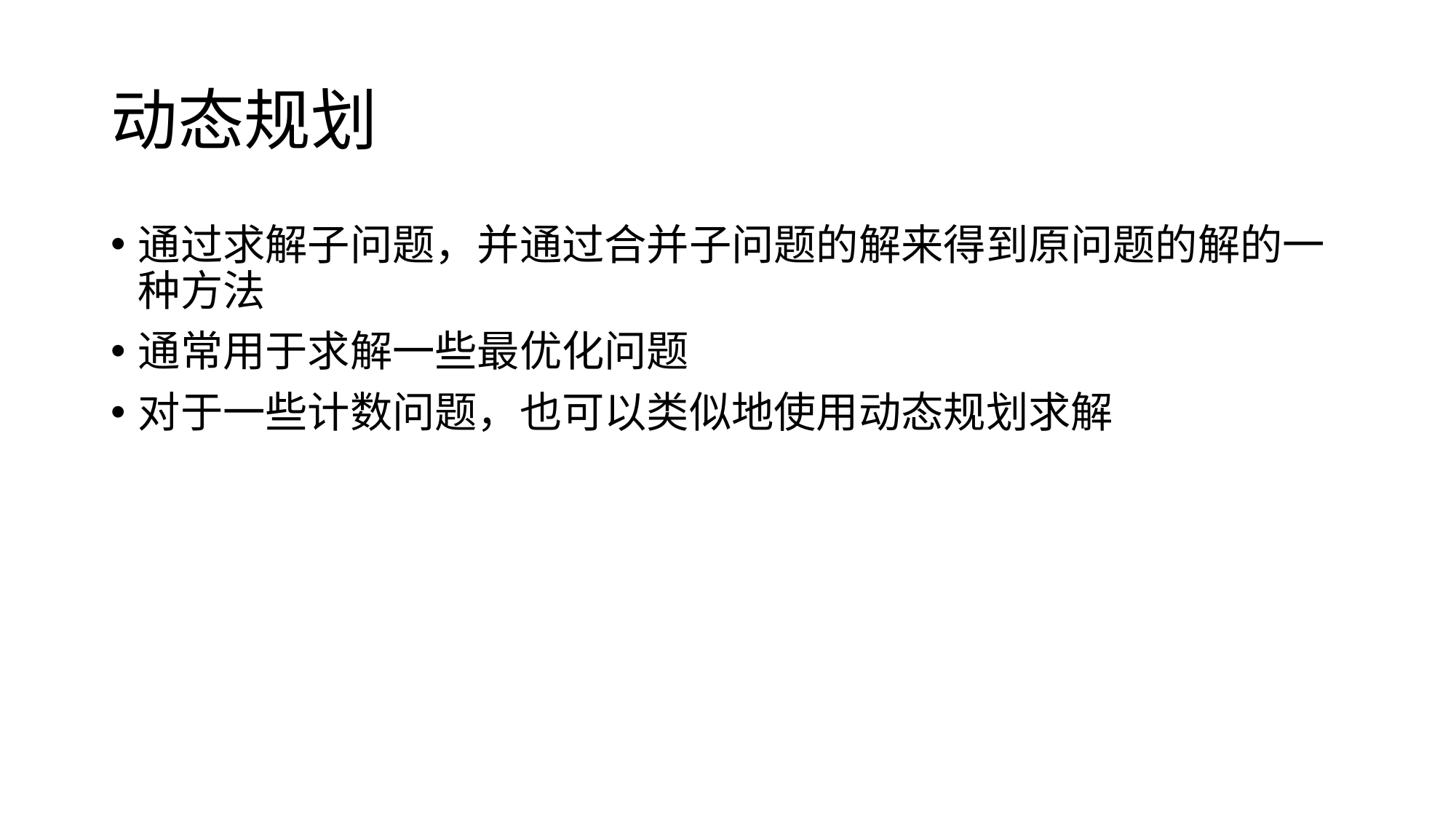

# 动态规划
通过求解子问题，并通过合并子问题的解来得到原问题的解的一种方法
通常用于求解一些最优化问题
对于一些计数问题，也可以类似地使用动态规划求解